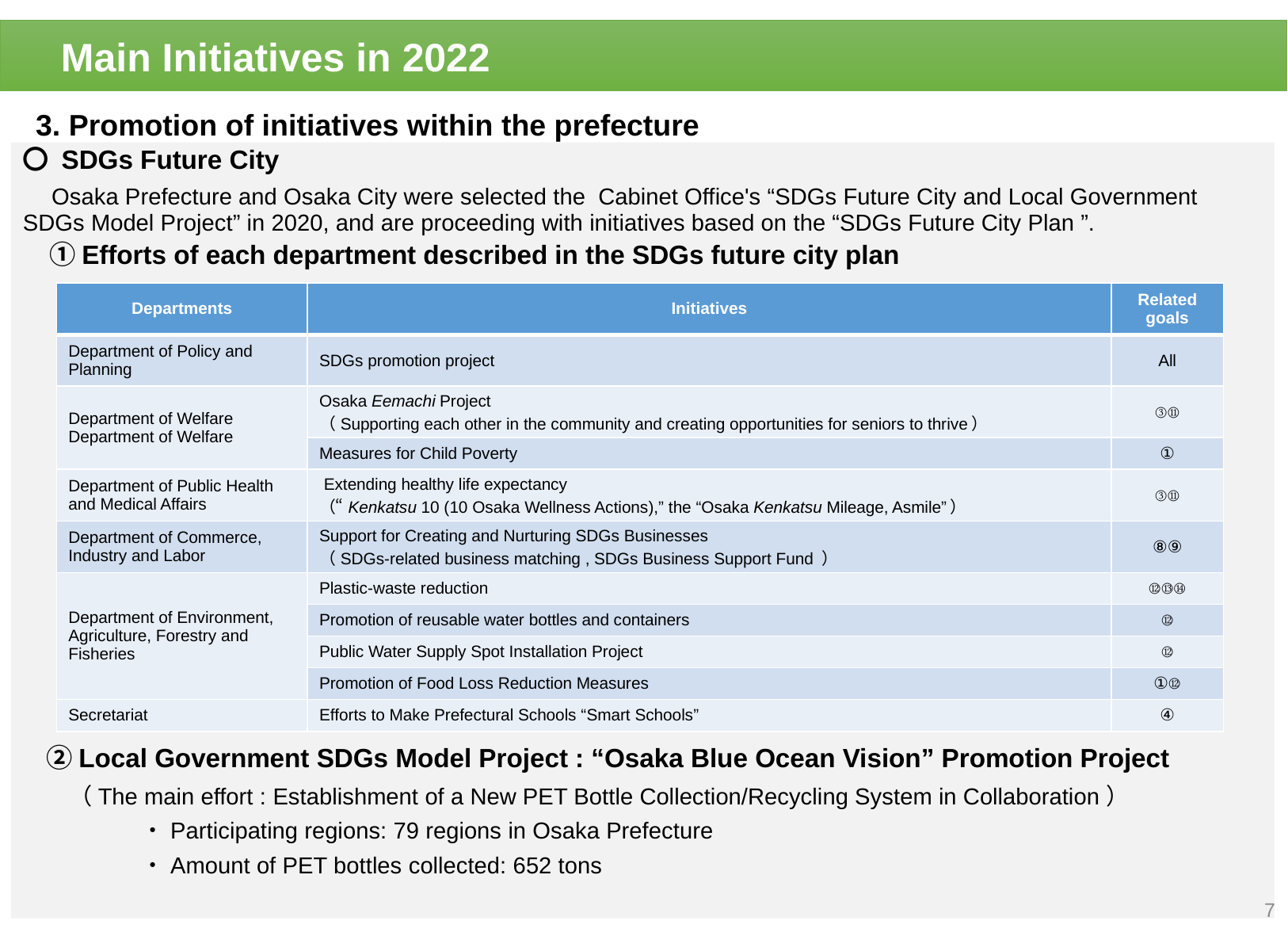

Main Initiatives in 2022
3. Promotion of initiatives within the prefecture
〇 SDGs Future City
　Osaka Prefecture and Osaka City were selected the  Cabinet Office's “SDGs Future City and Local Government SDGs Model Project” in 2020, and are proceeding with initiatives based on the “SDGs Future City Plan ”.
　①Efforts of each department described in the SDGs future city plan

　②Local Government SDGs Model Project : “Osaka Blue Ocean Vision” Promotion Project
　　（The main effort : Establishment of a New PET Bottle Collection/Recycling System in Collaboration）
	・Participating regions: 79 regions in Osaka Prefecture
	・Amount of PET bottles collected: 652 tons

| Departments | Initiatives | Related goals |
| --- | --- | --- |
| Department of Policy and Planning | SDGs promotion project | All |
| Department of Welfare Department of Welfare | Osaka Eemachi Project （Supporting each other in the community and creating opportunities for seniors to thrive） | ③⑪ |
|  | Measures for Child Poverty | ① |
| Department of Public Health and Medical Affairs | Extending healthy life expectancy （“Kenkatsu 10 (10 Osaka Wellness Actions),” the “Osaka Kenkatsu Mileage, Asmile”） | ③⑪ |
| Department of Commerce, Industry and Labor | Support for Creating and Nurturing SDGs Businesses （SDGs-related business matching , SDGs Business Support Fund ） | ⑧⑨ |
| Department of Environment, Agriculture, Forestry and Fisheries | Plastic-waste reduction | ⑫⑬⑭ |
|  | Promotion of reusable water bottles and containers | ⑫ |
|  | Public Water Supply Spot Installation Project | ⑫ |
|  | Promotion of Food Loss Reduction Measures | ①⑫ |
| Secretariat | Efforts to Make Prefectural Schools “Smart Schools” | ④ |
7